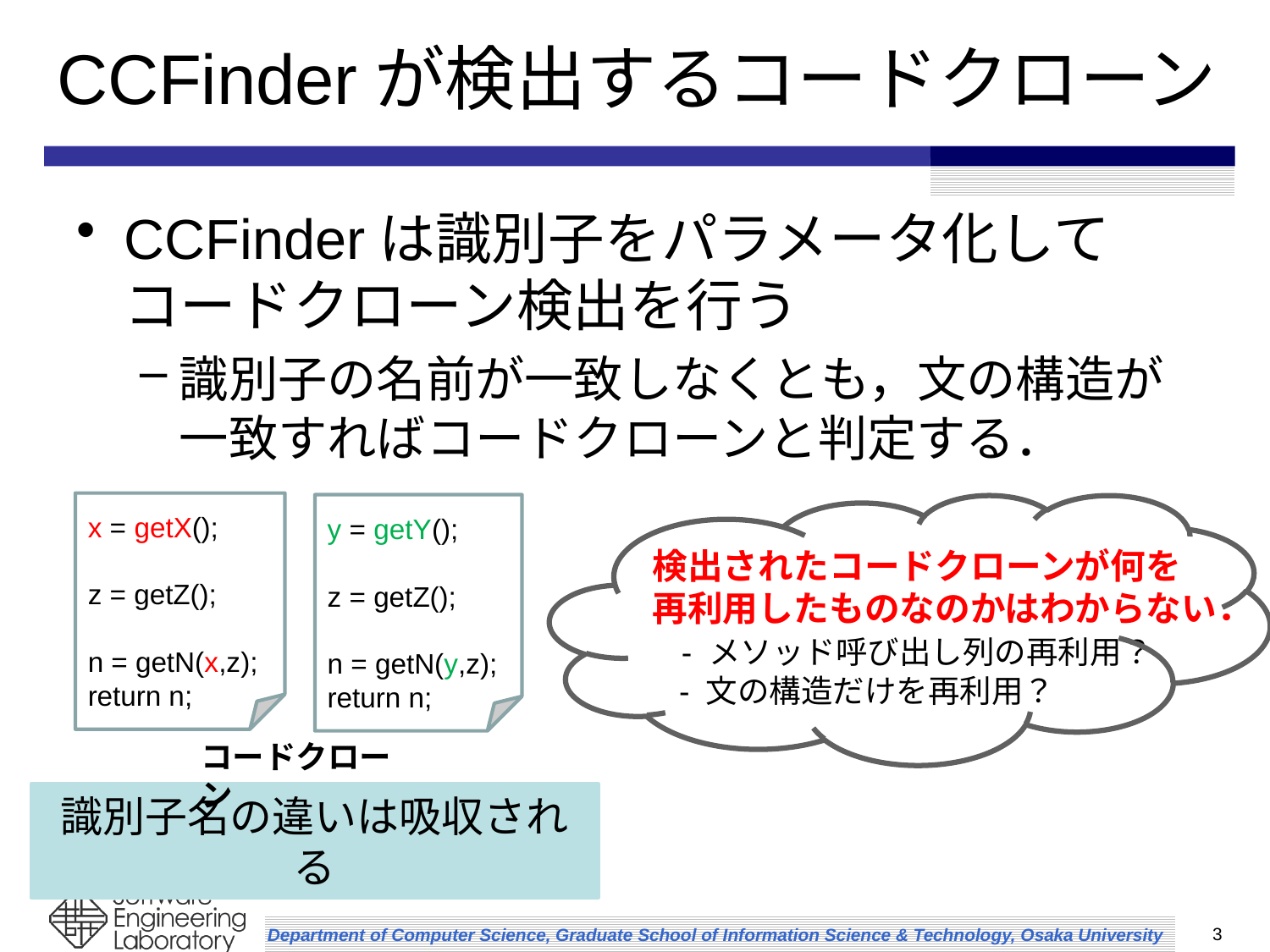

# CCFinderが検出するコードクローン
CCFinderは識別子をパラメータ化してコードクローン検出を行う
識別子の名前が一致しなくとも，文の構造が一致すればコードクローンと判定する．

x = getX();

z = getZ();

n = getN(x,z);
return n;

y = getY();

z = getZ();

n = getN(y,z);
return n;

検出されたコードクローンが何を
再利用したものなのかはわからない．
   - メソッド呼び出し列の再利用？
   - 文の構造だけを再利用？
コードクローン
識別子名の違いは吸収される
3